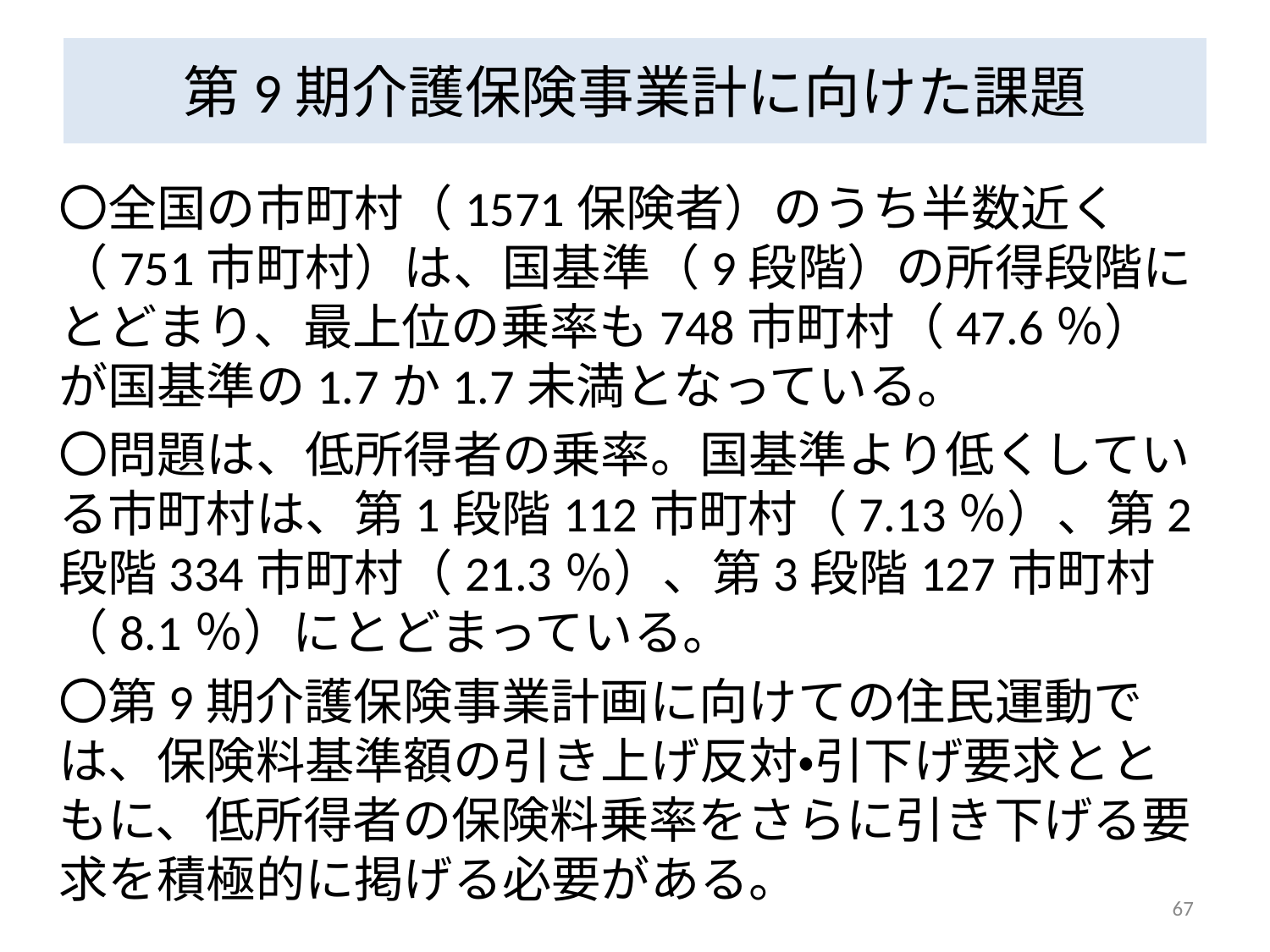

# 第9期介護保険事業計に向けた課題
〇全国の市町村（1571保険者）のうち半数近く（751市町村）は、国基準（9段階）の所得段階にとどまり、最上位の乗率も748市町村（47.6％）が国基準の1.7か1.7未満となっている。
〇問題は、低所得者の乗率。国基準より低くしている市町村は、第1段階112市町村（7.13％）、第2段階334市町村（21.3％）、第3段階127市町村（8.1％）にとどまっている。
〇第9期介護保険事業計画に向けての住民運動では、保険料基準額の引き上げ反対・引下げ要求とともに、低所得者の保険料乗率をさらに引き下げる要求を積極的に掲げる必要がある。
67